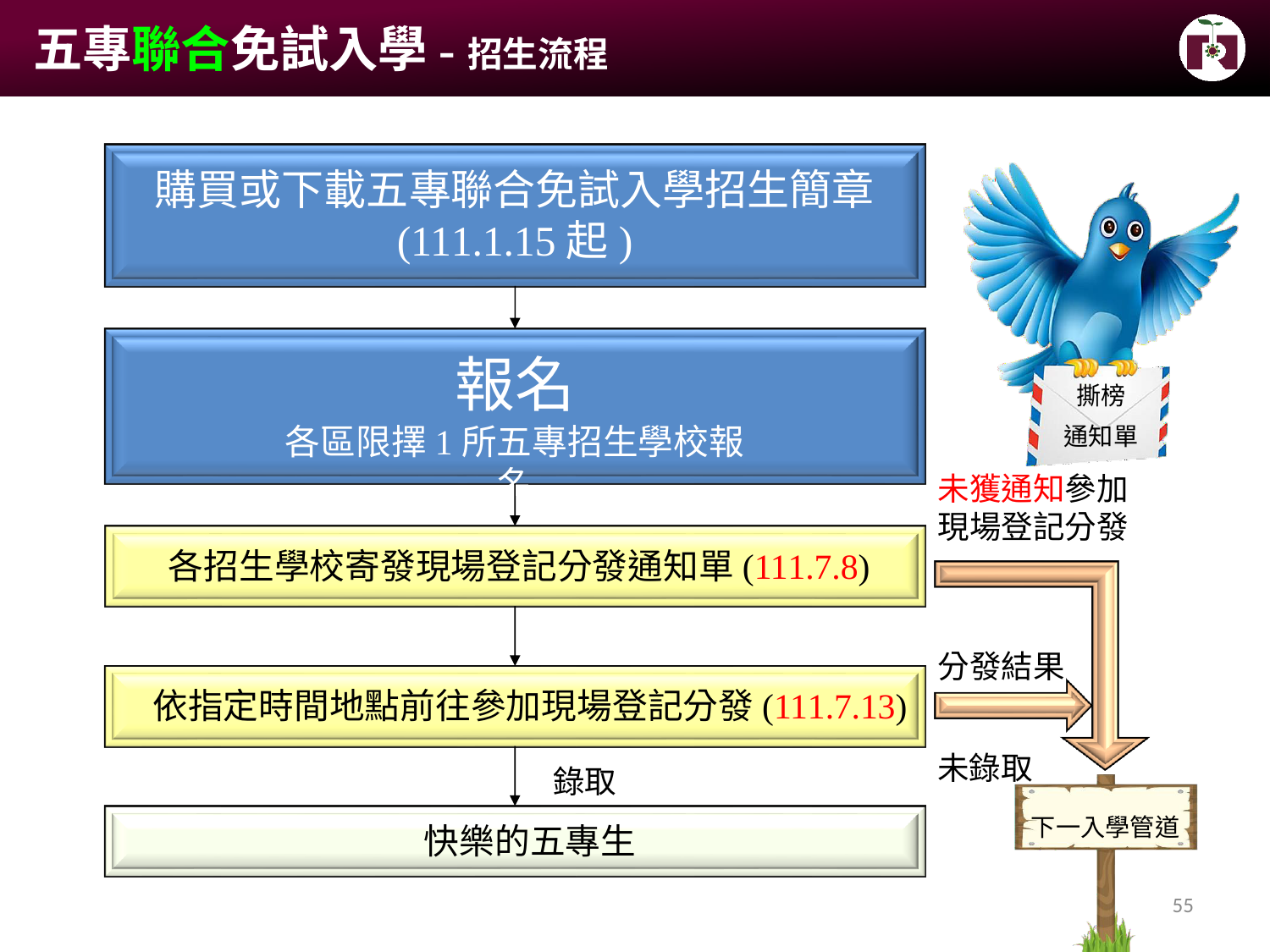

# 五專聯合免試入學-招生流程

購買或下載五專聯合免試入學招生簡章
(111.1.15起)

報名
各區限擇1所五專招生學校報名
撕榜 通知單

未獲通知參加 現場登記分發
各招生學校寄發現場登記分發通知單(111.7.8)
分發結果

未錄取

下一入學管道

依指定時間地點前往參加現場登記分發(111.7.13)
錄取
快樂的五專生

55